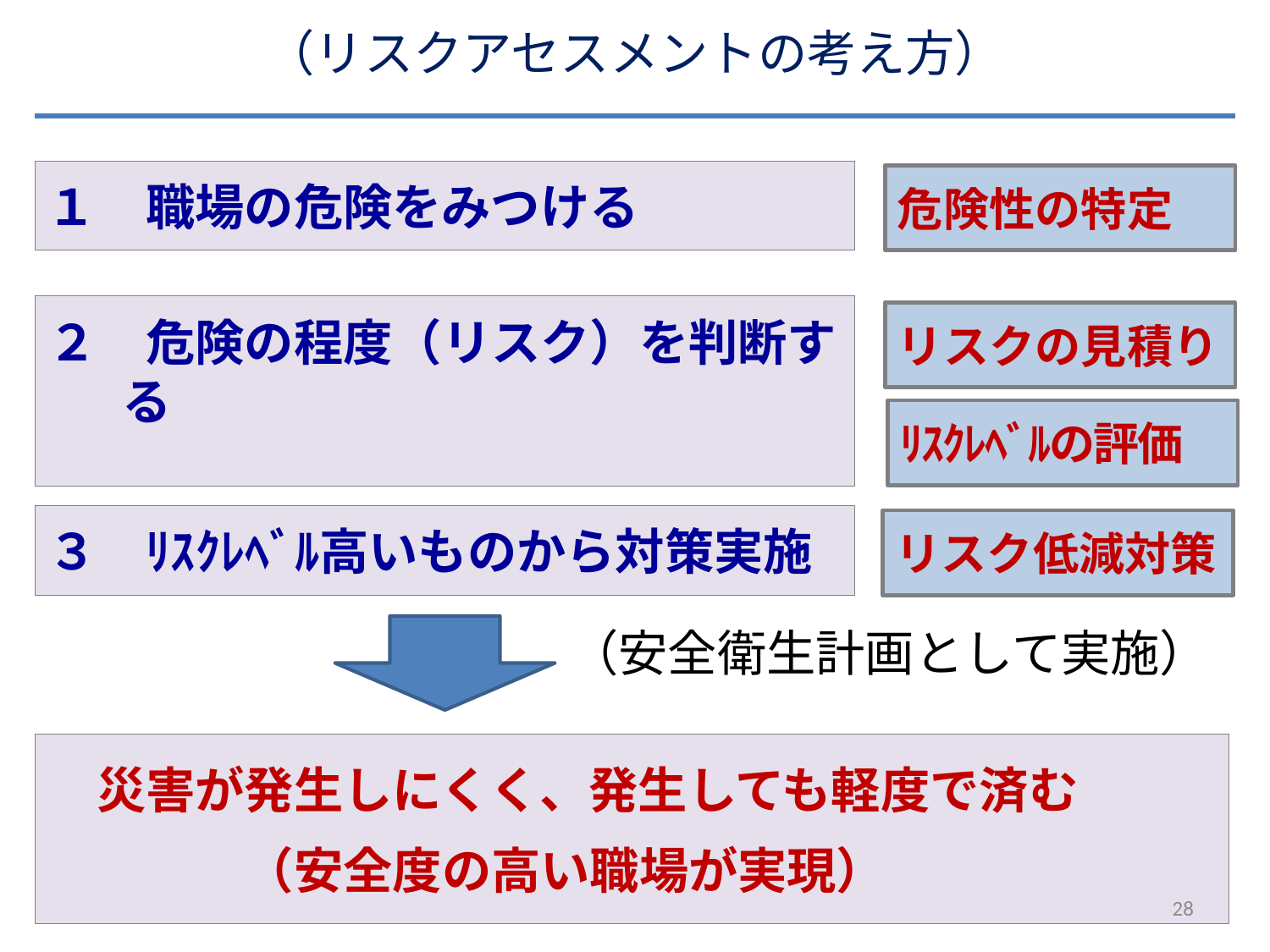

（リスクアセスメントの考え方）
１　職場の危険をみつける
危険性の特定
２　危険の程度（リスク）を判断する

リスクの見積り
ﾘｽｸﾚﾍﾞﾙの評価
３　ﾘｽｸﾚﾍﾞﾙ高いものから対策実施
リスク低減対策

（安全衛生計画として実施）
　災害が発生しにくく、発生しても軽度で済む
　　　　（安全度の高い職場が実現）
28